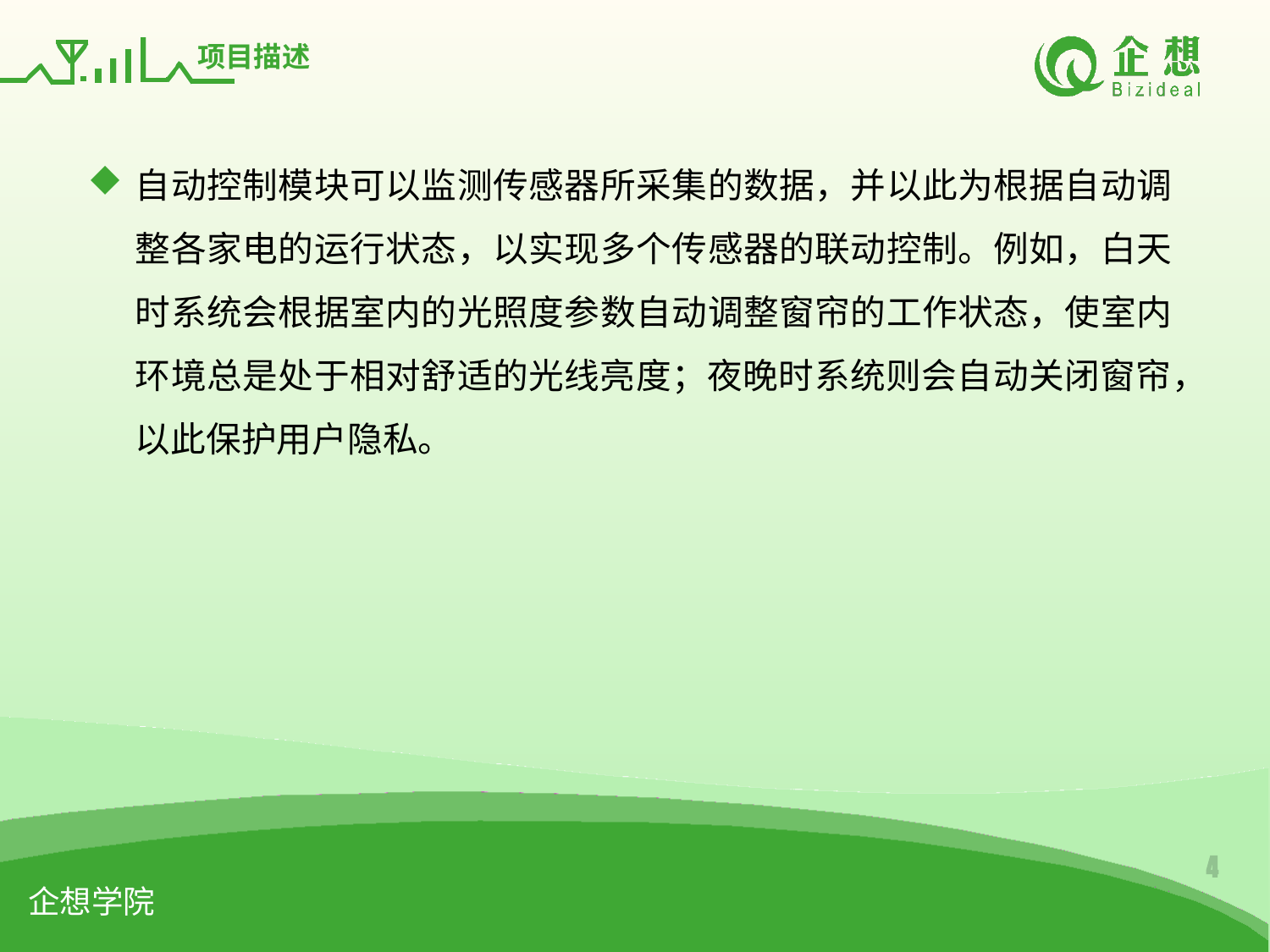

# 项目描述
自动控制模块可以监测传感器所采集的数据，并以此为根据自动调整各家电的运行状态，以实现多个传感器的联动控制。例如，白天时系统会根据室内的光照度参数自动调整窗帘的工作状态，使室内环境总是处于相对舒适的光线亮度；夜晚时系统则会自动关闭窗帘，以此保护用户隐私。
4